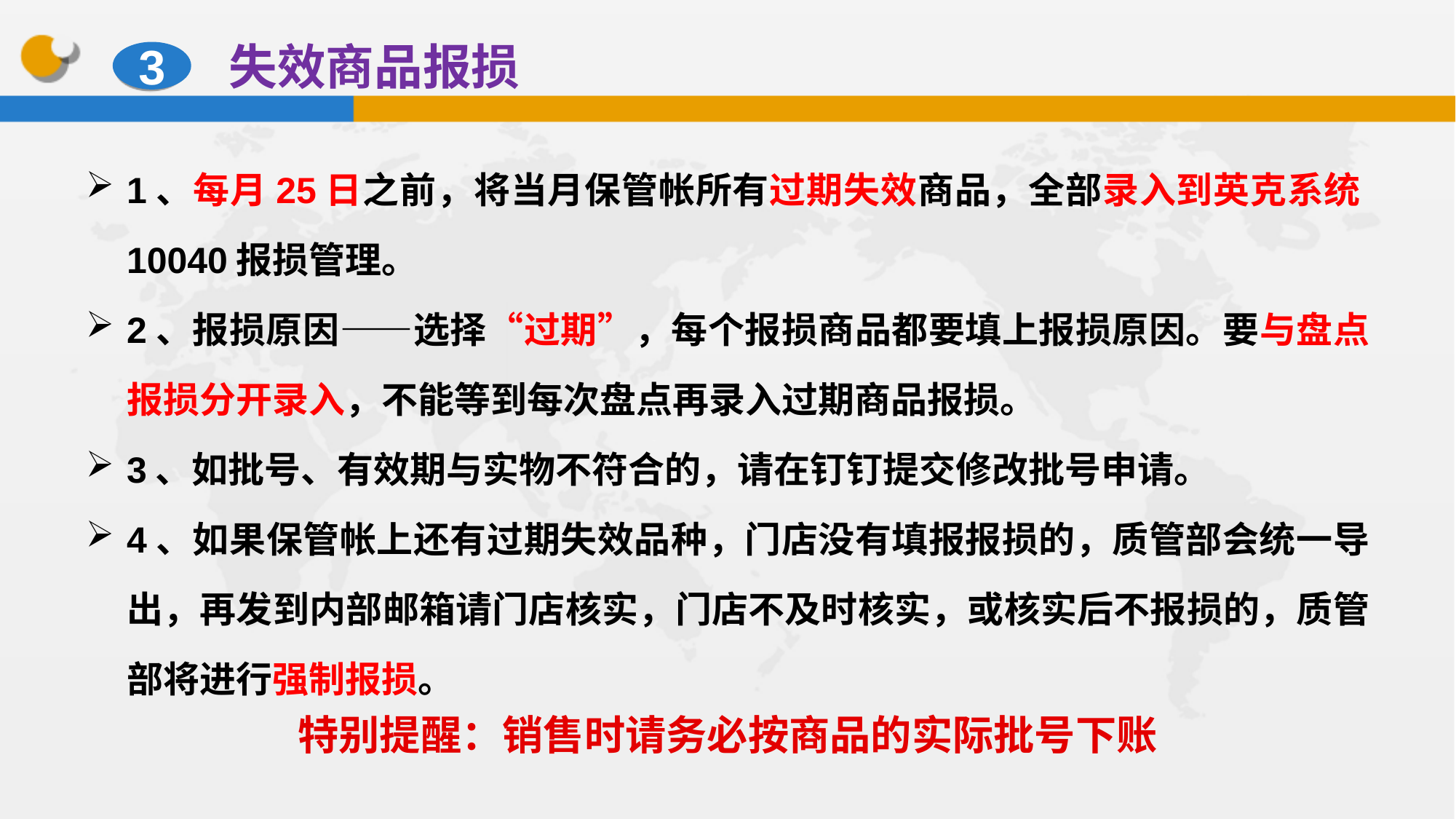

失效商品报损
3
1、每月25日之前，将当月保管帐所有过期失效商品，全部录入到英克系统10040报损管理。
2、报损原因——选择“过期”，每个报损商品都要填上报损原因。要与盘点报损分开录入，不能等到每次盘点再录入过期商品报损。
3、如批号、有效期与实物不符合的，请在钉钉提交修改批号申请。
4、如果保管帐上还有过期失效品种，门店没有填报报损的，质管部会统一导出，再发到内部邮箱请门店核实，门店不及时核实，或核实后不报损的，质管部将进行强制报损。
34%
特别提醒：销售时请务必按商品的实际批号下账